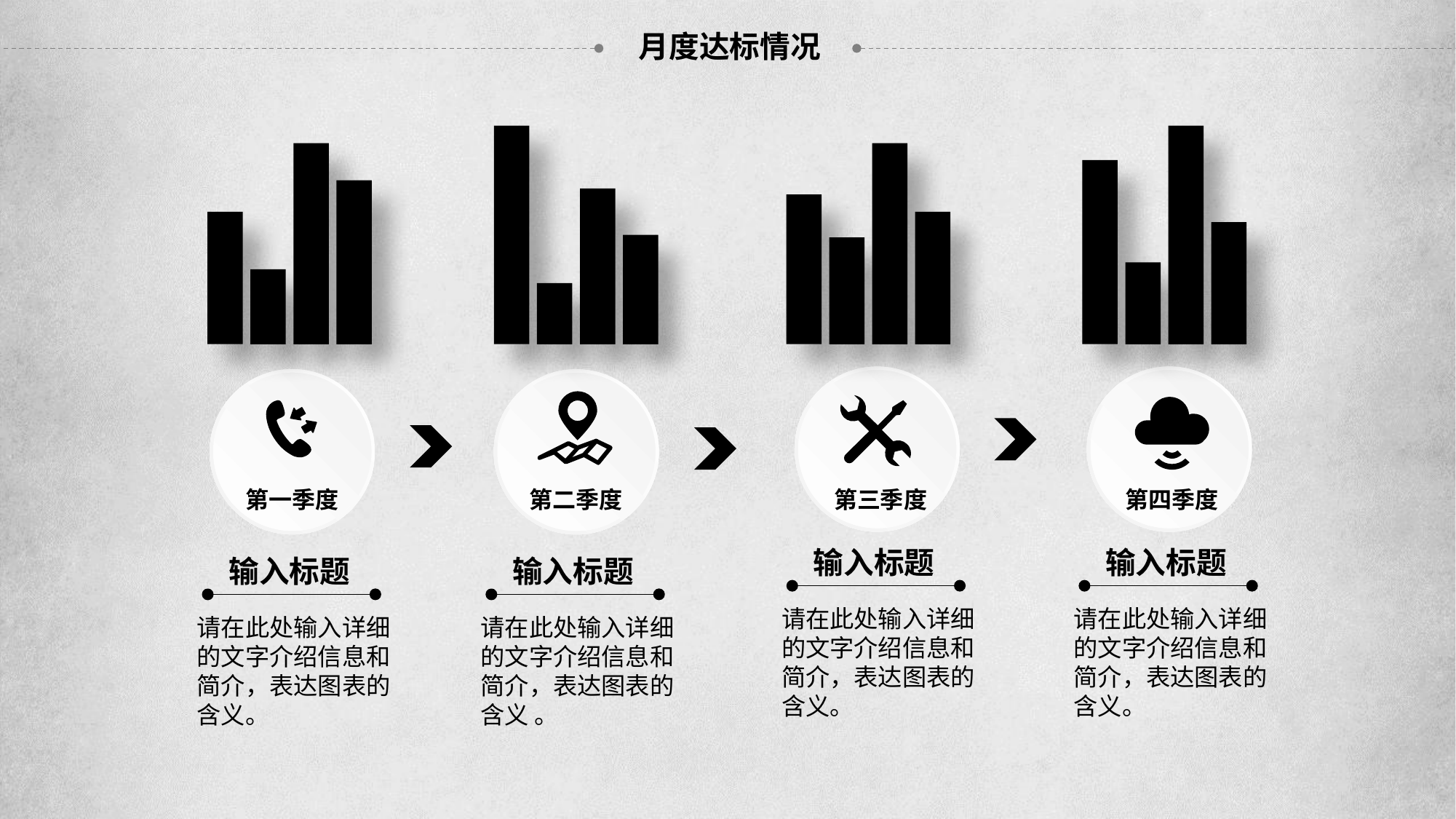

月度达标情况

第一季度
第二季度
第三季度
第四季度
输入标题
输入标题
输入标题
输入标题

请在此处输入详细的文字介绍信息和简介，表达图表的含义。
请在此处输入详细的文字介绍信息和简介，表达图表的含义。
请在此处输入详细的文字介绍信息和简介，表达图表的含义。
请在此处输入详细的文字介绍信息和简介，表达图表的含义 。